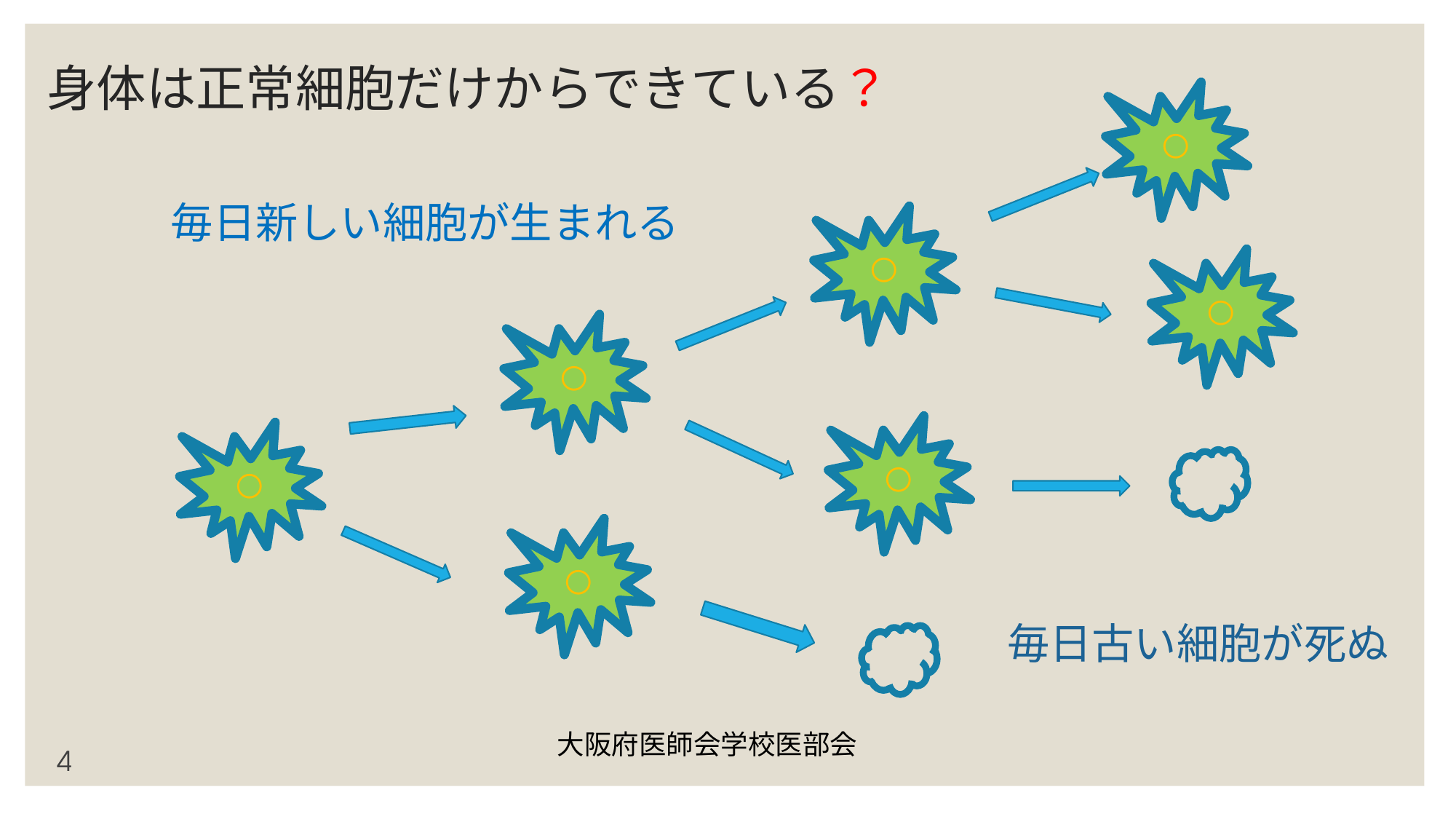

# 身体は正常細胞だけからできている？
〇

毎日新しい細胞が生まれる
〇
〇

〇

〇
〇

〇

毎日古い細胞が死ぬ

大阪府医師会学校医部会
4